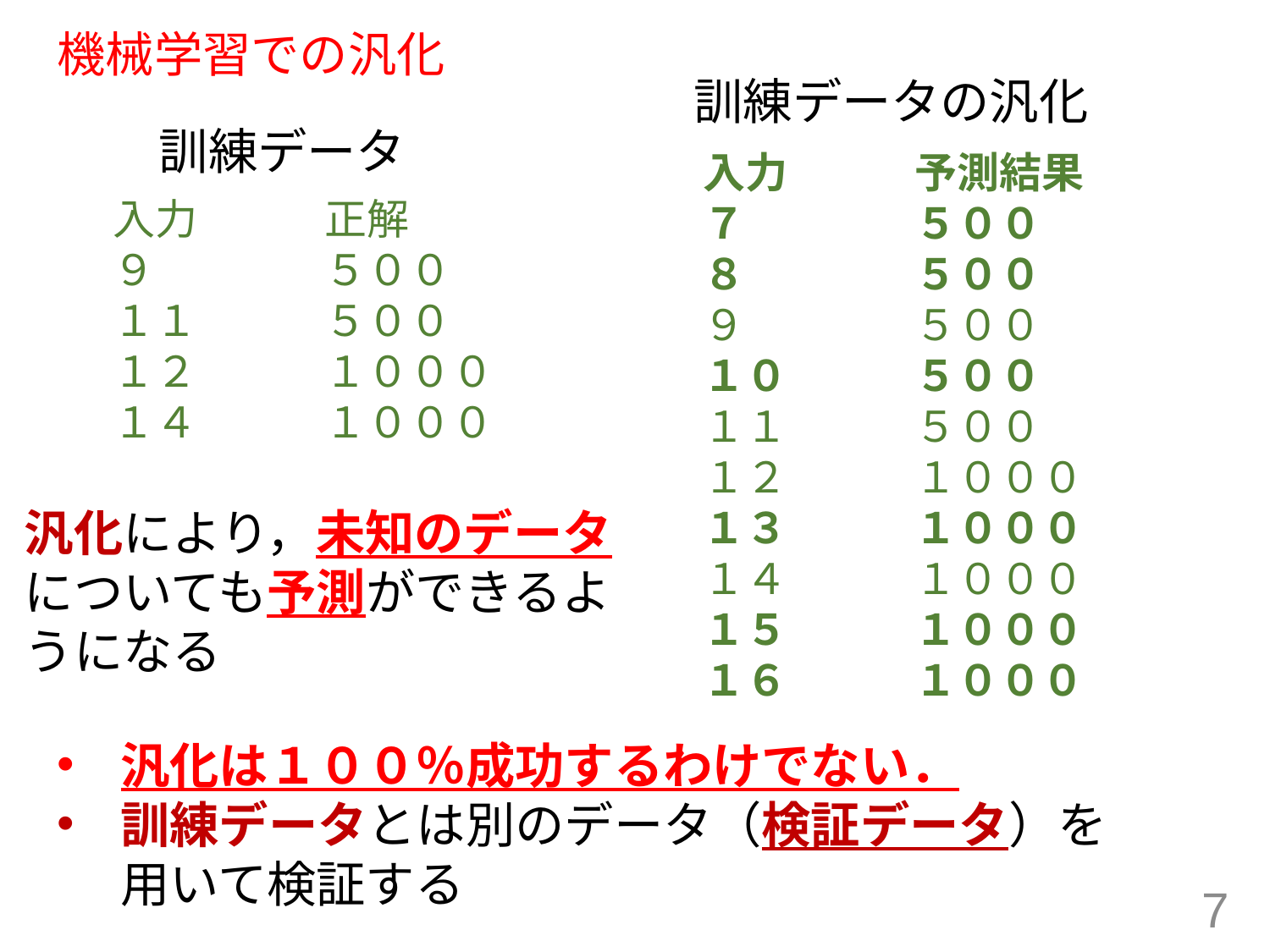

# 機械学習での汎化
訓練データの汎化
訓練データ
入力　　　予測結果
７　　　　５００
８　　　　５００
９　　　　５００
１０　　　５００
１１　　　５００
１２　　　１０００
１３　　　１０００
１４　　　１０００
１５　　　１０００
１６　　　１０００
入力　　　正解
９　　　　５００
１１　　　５００
１２　　　１０００
１４　　　１０００
汎化により，未知のデータについても予測ができるようになる
汎化は１００％成功するわけでない．
訓練データとは別のデータ（検証データ）を用いて検証する
7